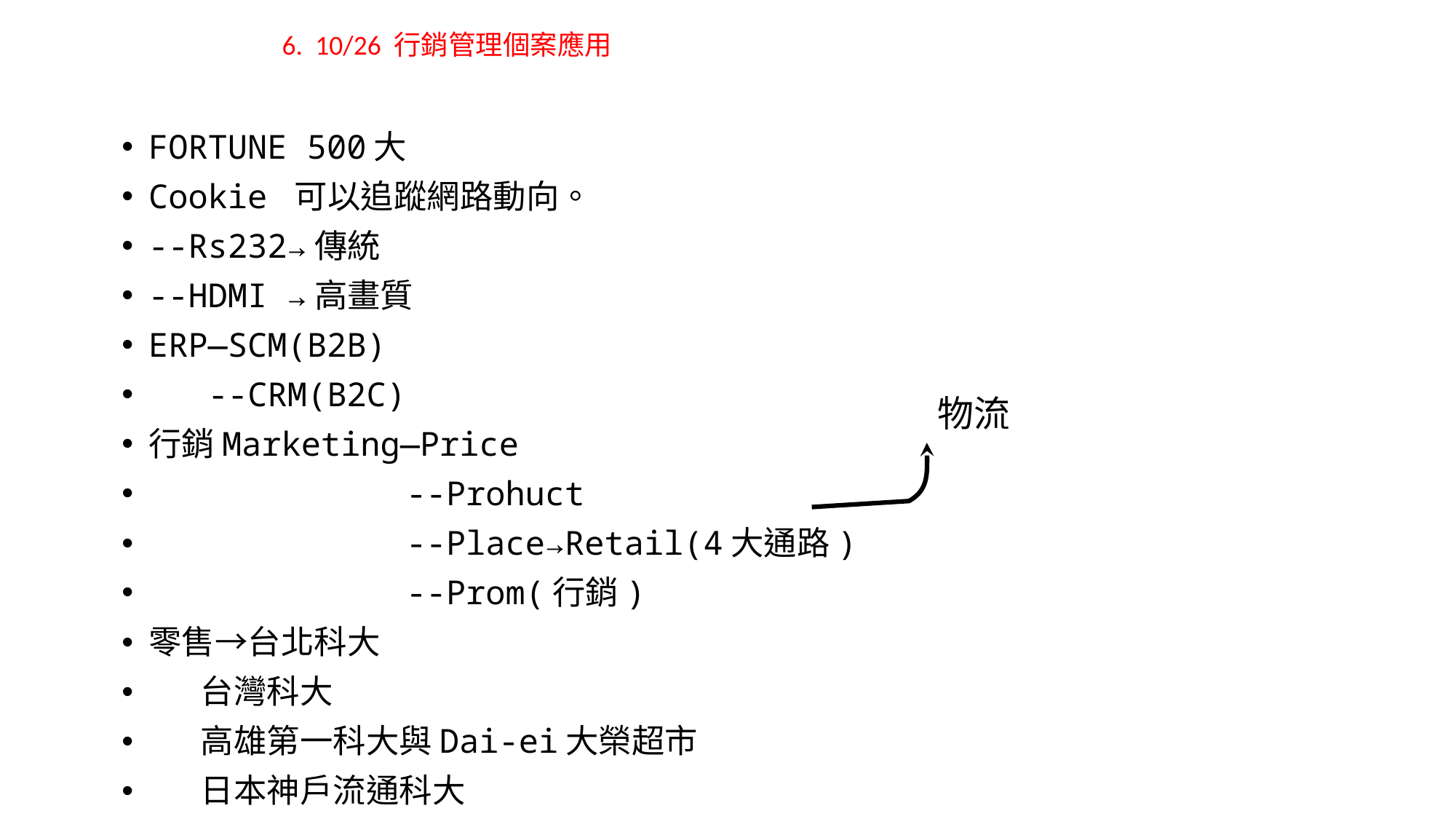

6.  10/26 行銷管理個案應用
FORTUNE 500大
Cookie 可以追蹤網路動向。
--Rs232→傳統
--HDMI →高畫質
ERP—SCM(B2B)
   --CRM(B2C)
行銷Marketing—Price
             --Prohuct
             --Place→Retail(4大通路)
             --Prom(行銷)
零售→台北科大
      台灣科大
      高雄第一科大與Dai-ei大榮超市
      日本神戶流通科大
物流